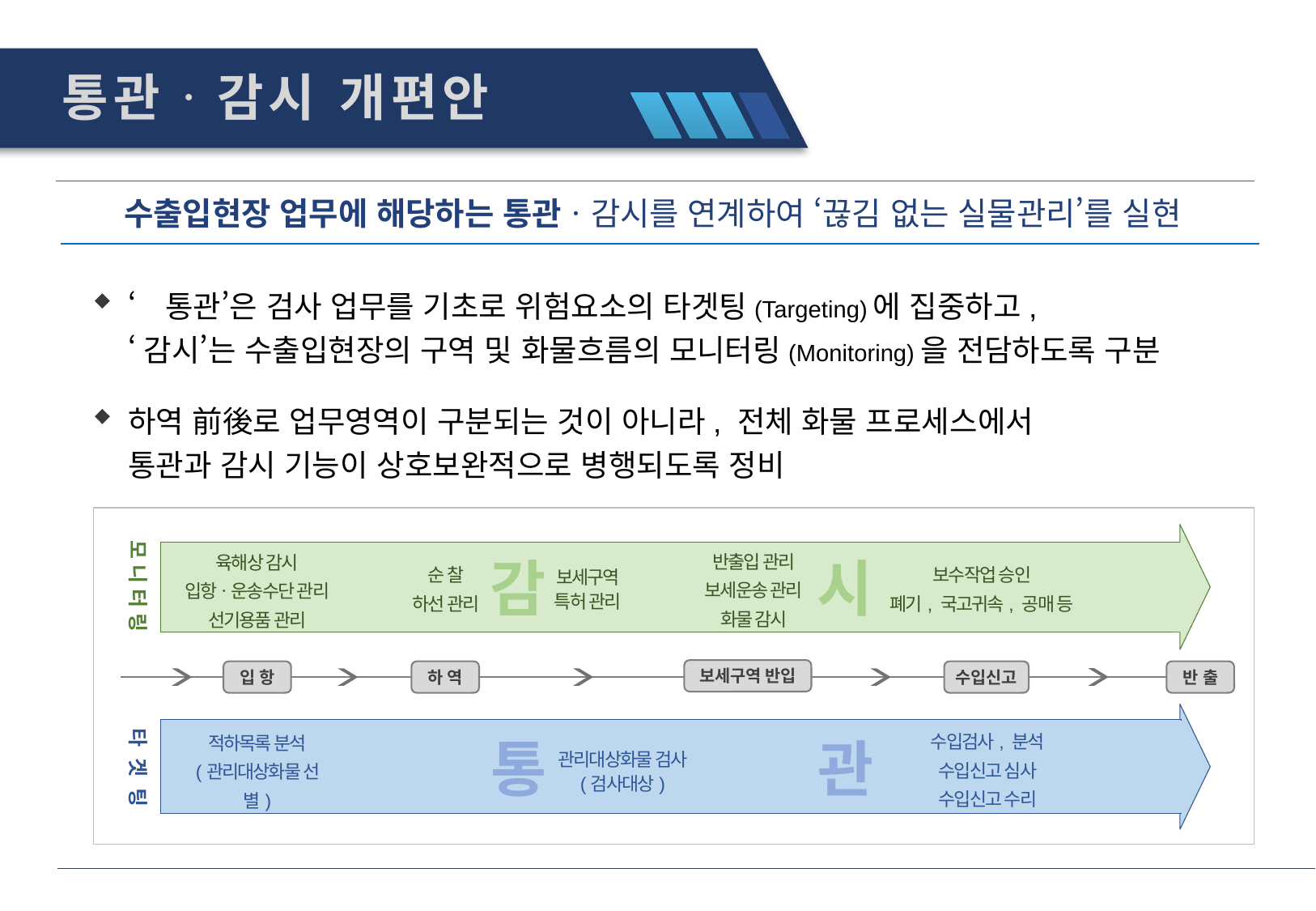

통관ㆍ감시 개편안

수출입현장 업무에 해당하는 통관ㆍ감시를 연계하여 ‘끊김 없는 실물관리’를 실현
‘통관’은 검사 업무를 기초로 위험요소의 타겟팅(Targeting)에 집중하고,
‘감시’는 수출입현장의 구역 및 화물흐름의 모니터링(Monitoring)을 전담하도록 구분

하역 前後로 업무영역이 구분되는 것이 아니라, 전체 화물 프로세스에서
통관과 감시 기능이 상호보완적으로 병행되도록 정비

모 니 터 링

반출입 관리
보세운송 관리
화물 감시
육해상 감시
입항ㆍ운송수단 관리
선기용품 관리
보수작업 승인
폐기, 국고귀속, 공매 등
순 찰
하선 관리
보세구역
특허 관리
감                시

보세구역 반입
입 항
하 역
수입신고
반 출

타  겟  팅
수입검사, 분석
수입신고 심사
수입신고 수리
적하목록 분석
(관리대상화물 선별)
관리대상화물 검사
(검사대상)
통                관